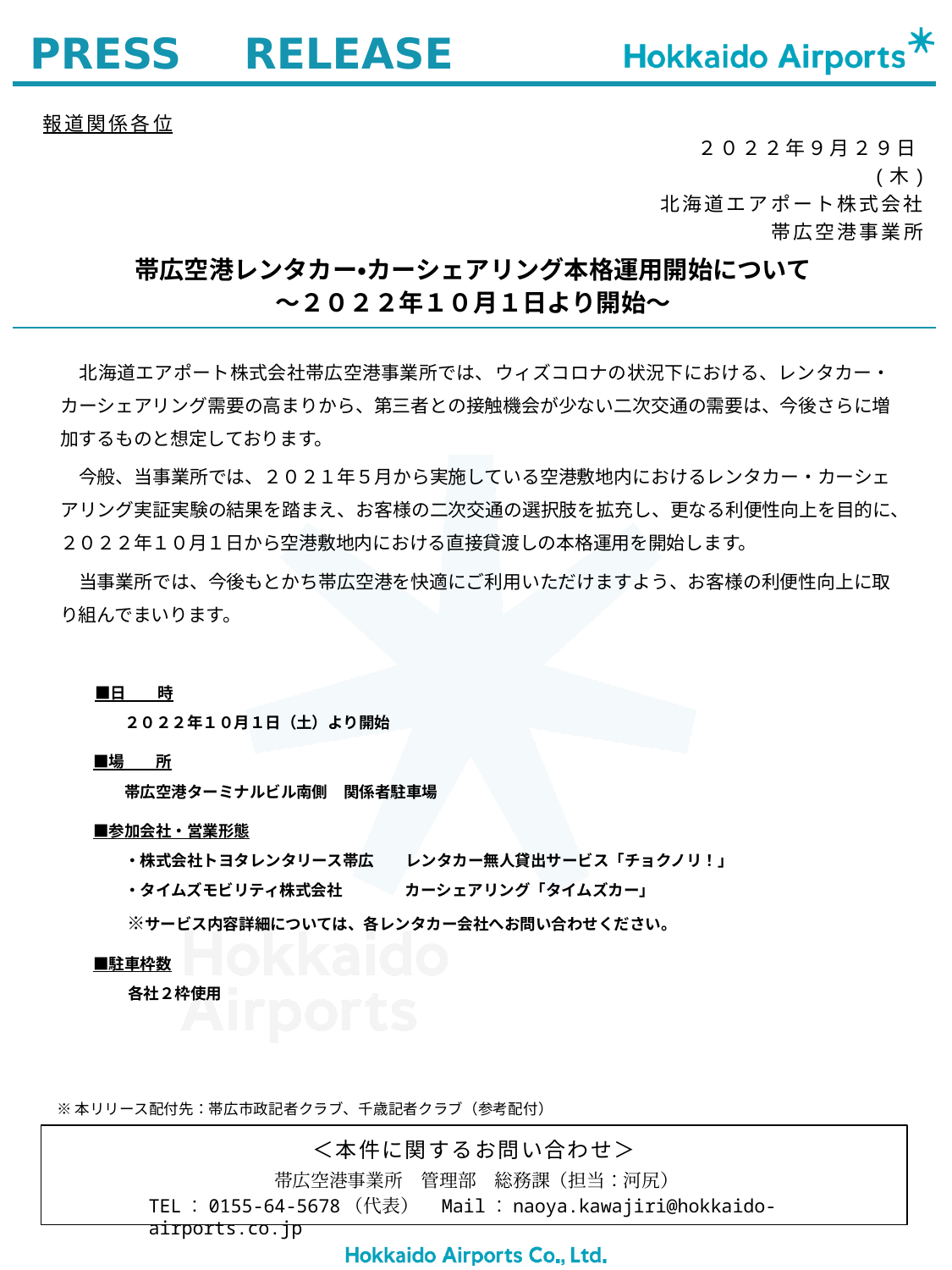

２０２２年９月２９日(木)
北海道エアポート株式会社
帯広空港事業所
# 帯広空港レンタカー・カーシェアリング本格運用開始について ～２０２２年１０月１日より開始～
　北海道エアポート株式会社帯広空港事業所では、ウィズコロナの状況下における、レンタカー・カーシェアリング需要の高まりから、第三者との接触機会が少ない二次交通の需要は、今後さらに増加するものと想定しております。
　今般、当事業所では、２０２１年５月から実施している空港敷地内におけるレンタカー・カーシェアリング実証実験の結果を踏まえ、お客様の二次交通の選択肢を拡充し、更なる利便性向上を目的に、２０２２年１０月１日から空港敷地内における直接貸渡しの本格運用を開始します。
　当事業所では、今後もとかち帯広空港を快適にご利用いただけますよう、お客様の利便性向上に取り組んでまいります。
　　 ■日　　時
　　　　２０２２年１０月１日（土）より開始
　　■場　　所
　　　　帯広空港ターミナルビル南側　関係者駐車場
　　■参加会社・営業形態
　　　　・株式会社トヨタレンタリース帯広　　レンタカー無人貸出サービス「チョクノリ！」
　　　　・タイムズモビリティ株式会社　　　　カーシェアリング「タイムズカー」
　　　  　※サービス内容詳細については、各レンタカー会社へお問い合わせください。
　　■駐車枠数
　　　　 各社２枠使用

※本リリース配付先：帯広市政記者クラブ、千歳記者クラブ（参考配付）
帯広空港事業所　管理部　総務課（担当：河尻）
TEL：0155-64-5678（代表）　Mail：naoya.kawajiri@hokkaido-airports.co.jp